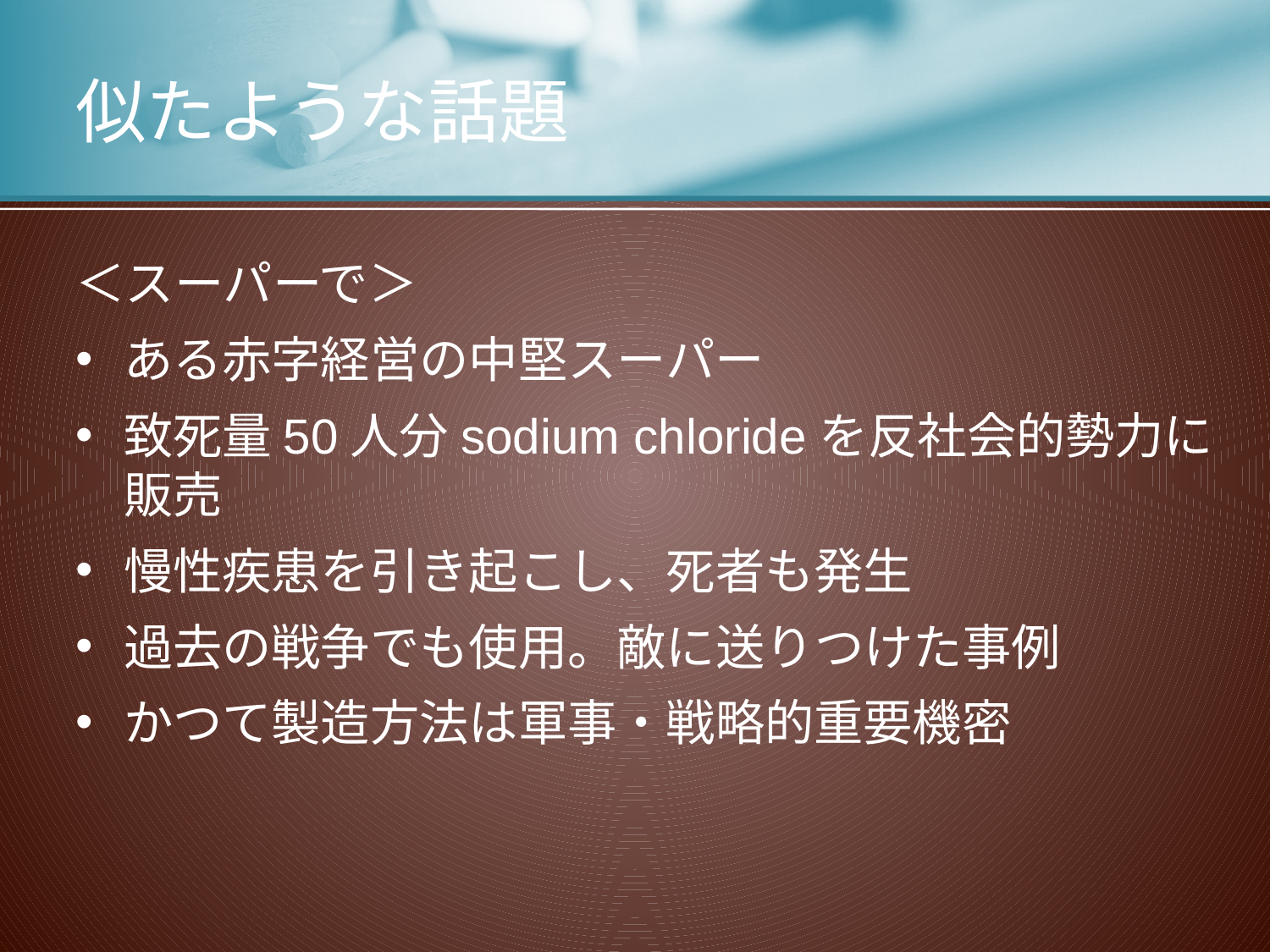

# 似たような話題
＜スーパーで＞
ある赤字経営の中堅スーパー
致死量50人分sodium chlorideを反社会的勢力に販売
慢性疾患を引き起こし、死者も発生
過去の戦争でも使用。敵に送りつけた事例
かつて製造方法は軍事・戦略的重要機密